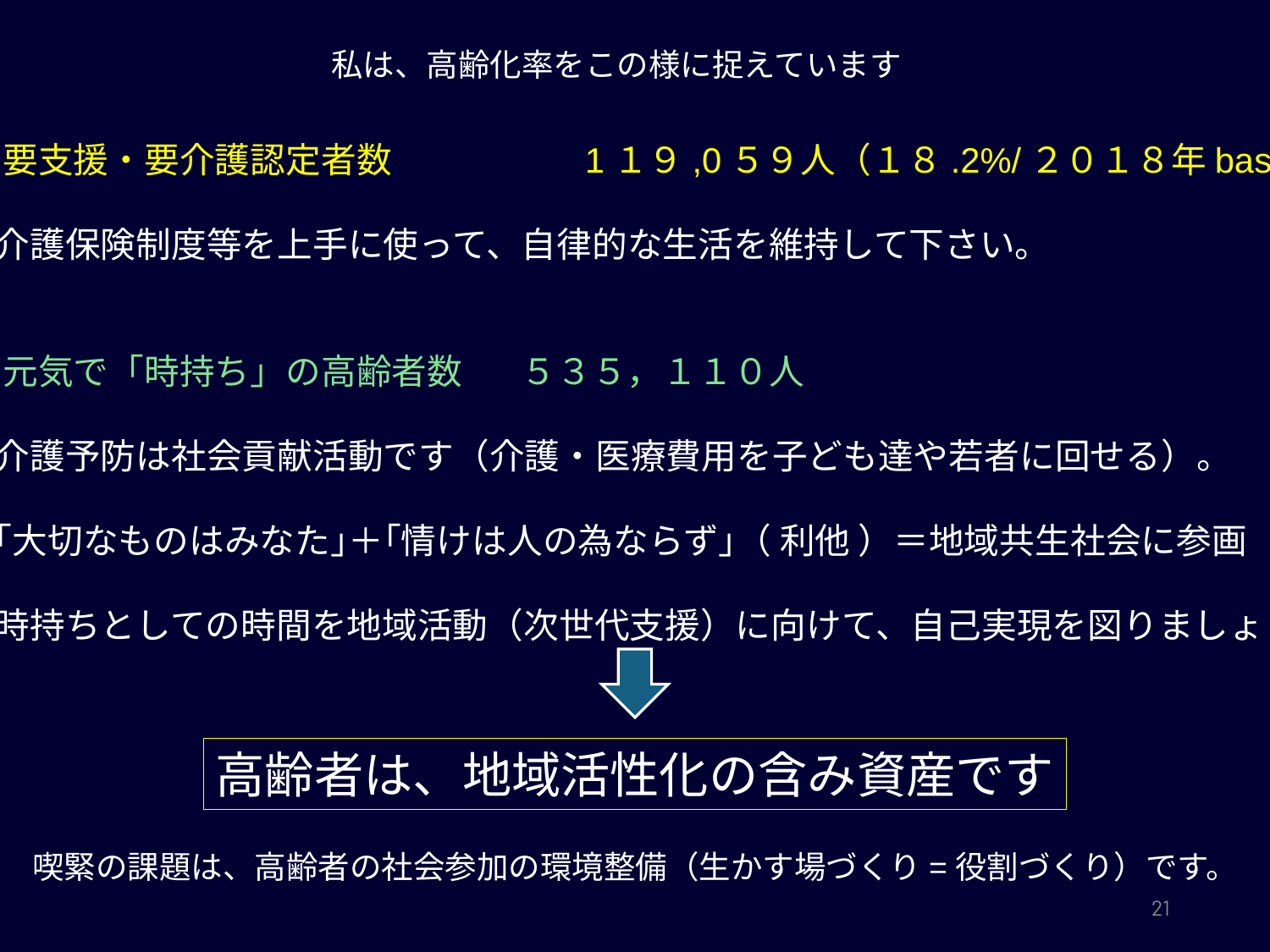

私は、高齢化率をこの様に捉えています
□要支援・要介護認定者数　　　 　　1１９,0５９人（１８.2%/２０１８年base）

・介護保険制度等を上手に使って、自律的な生活を維持して下さい。

□元気で「時持ち」の高齢者数　   ５３５，１１０人

・介護予防は社会貢献活動です（介護・医療費用を子ども達や若者に回せる）。

・｢大切なものはみなた｣＋｢情けは人の為ならず｣（ 利他 ）＝地域共生社会に参画

・時持ちとしての時間を地域活動（次世代支援）に向けて、自己実現を図りましょう。

高齢者は、地域活性化の含み資産です
喫緊の課題は、高齢者の社会参加の環境整備（生かす場づくり=役割づくり）です。
21